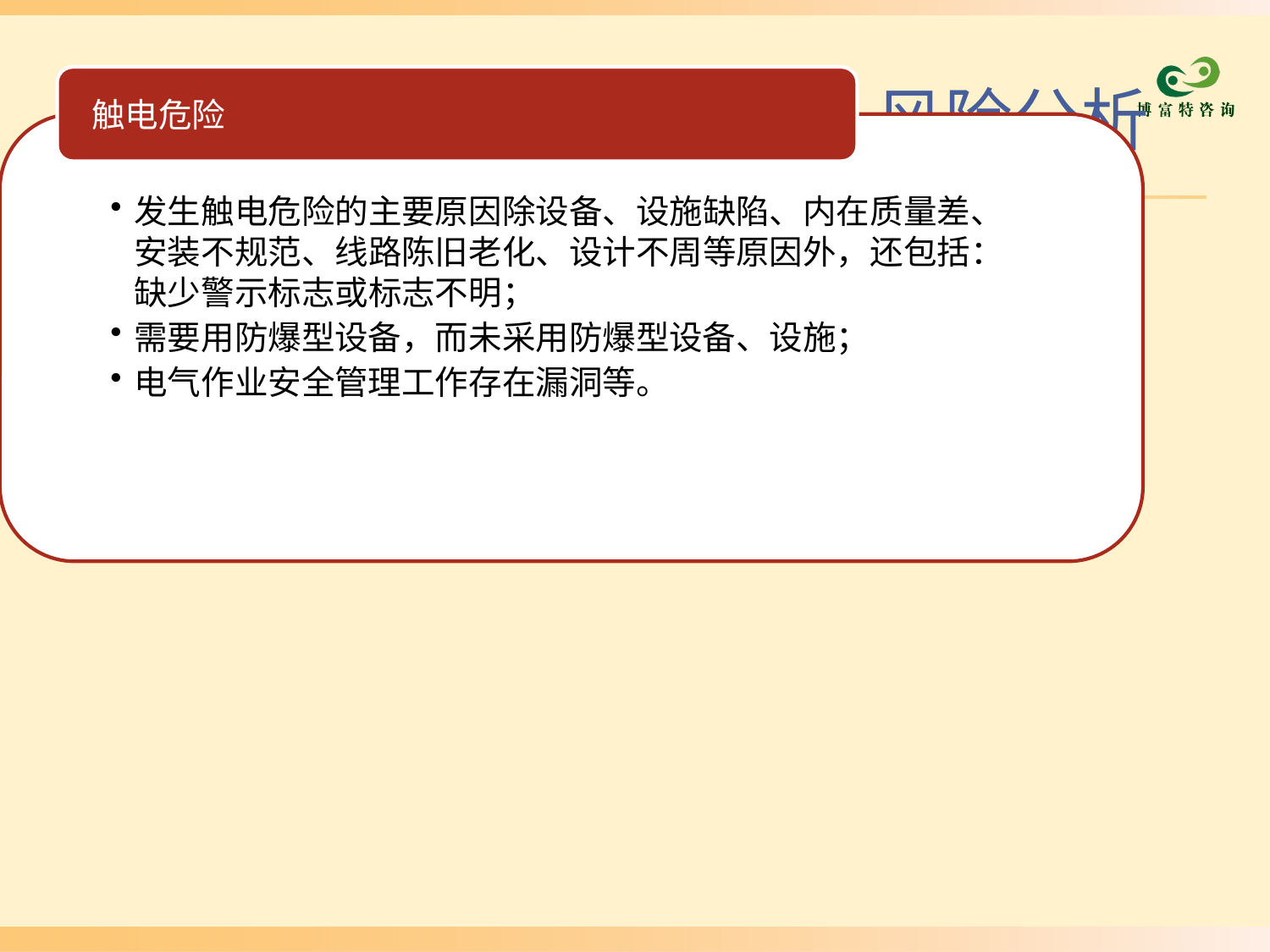

# 3.危化品的安全管理——风险分析
发生触电危险的主要原因除设备、设施缺陷、内在质量差、安装不规范、线路陈旧老化、设计不周等原因外，还包括：缺少警示标志或标志不明；
需要用防爆型设备，而未采用防爆型设备、设施；
电气作业安全管理工作存在漏洞等。

触电危险